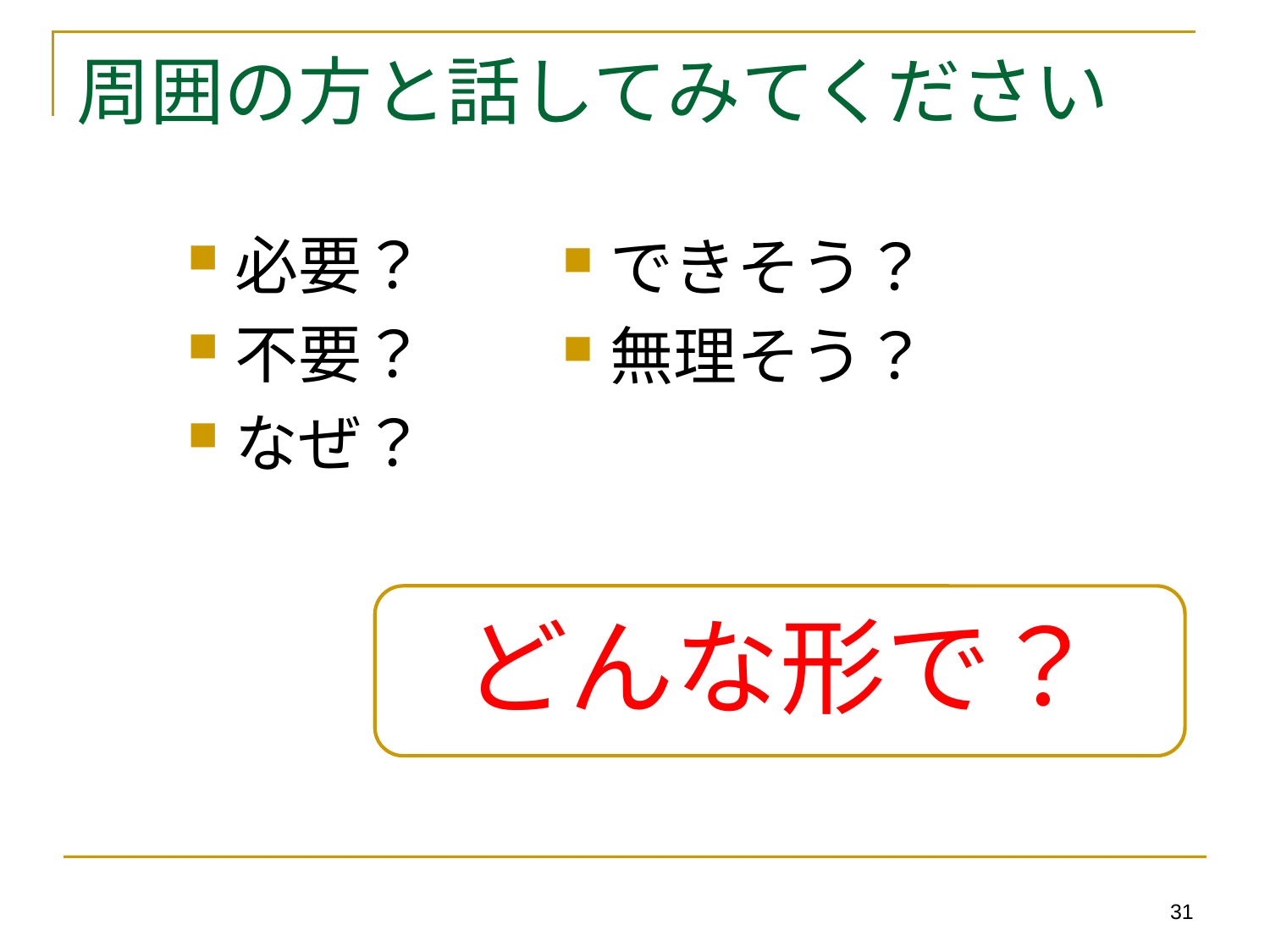

# 周囲の方と話してみてください
必要？
不要？
なぜ？

できそう？
無理そう？

どんな形で？
31